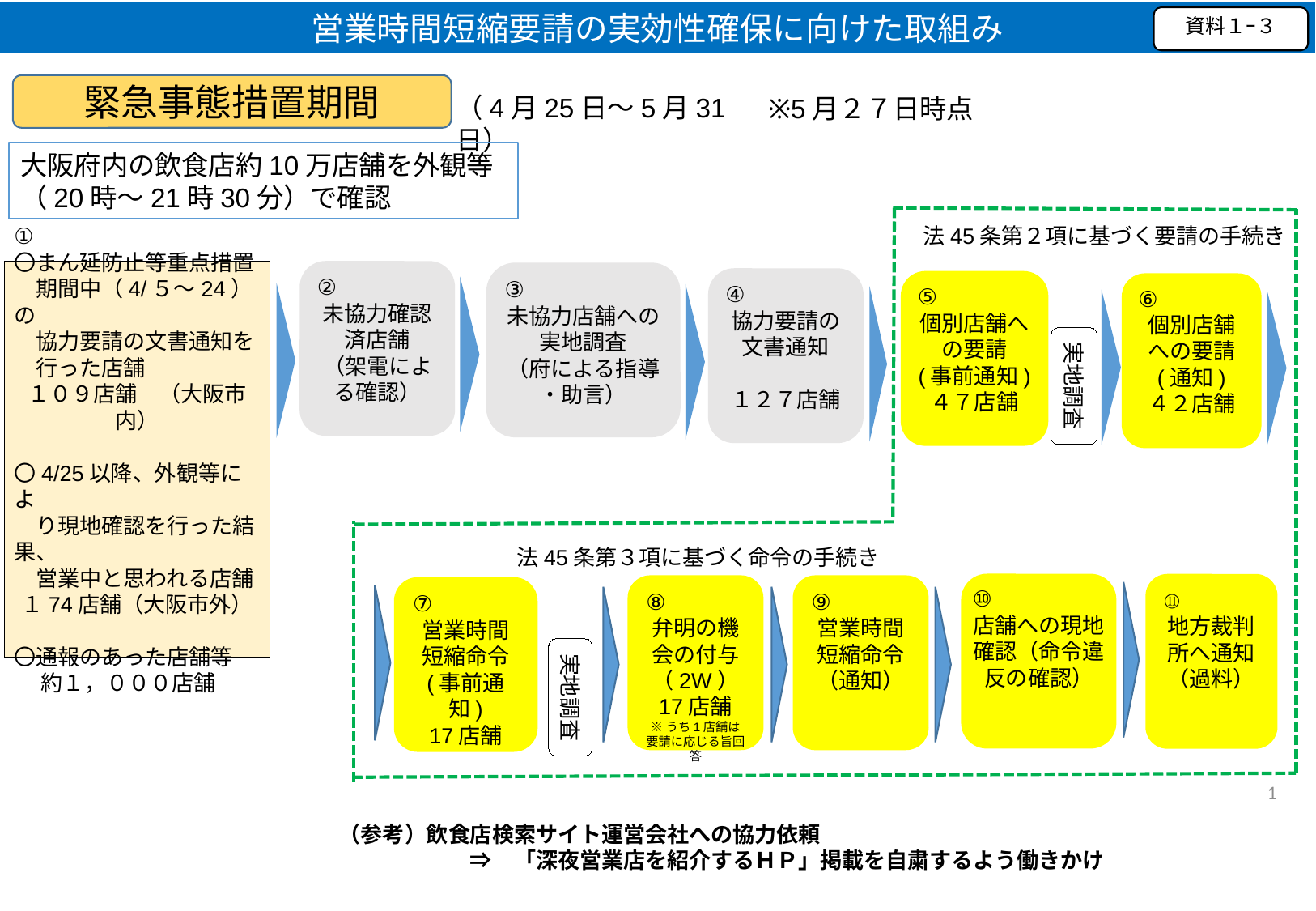

営業時間短縮要請の実効性確保に向けた取組み
資料１ｰ３
緊急事態措置期間
（4月25日～5月31日）
※5月２７日時点
大阪府内の飲食店約10万店舗を外観等
（20時～21時30分）で確認
法45条第２項に基づく要請の手続き
②
未協力確認済店舗
（架電による確認）
①
〇まん延防止等重点措置
　期間中（4/５～24）の
　協力要請の文書通知を
　行った店舗
１０９店舗　（大阪市内）

〇4/25以降、外観等によ
　り現地確認を行った結果、
　営業中と思われる店舗
１74店舗（大阪市外）

〇通報のあった店舗等
　 約１，０００店舗
③
未協力店舗への実地調査
（府による指導
・助言）
④
協力要請の文書通知

１２７店舗
⑤
個別店舗への要請
(事前通知)
４７店舗

⑥
個別店舗への要請
(通知)
４２店舗

実地調査
法45条第３項に基づく命令の手続き
⑩
店舗への現地確認（命令違反の確認）

⑪
地方裁判所へ通知
（過料）
⑧
弁明の機会の付与
（2W）
17店舗
※うち1店舗は要請に応じる旨回答
⑨
営業時間短縮命令（通知）
⑦
営業時間
短縮命令
(事前通知)
17店舗

実地調査

1
（参考）飲食店検索サイト運営会社への協力依頼
　　　　　　⇒　「深夜営業店を紹介するＨＰ」掲載を自粛するよう働きかけ